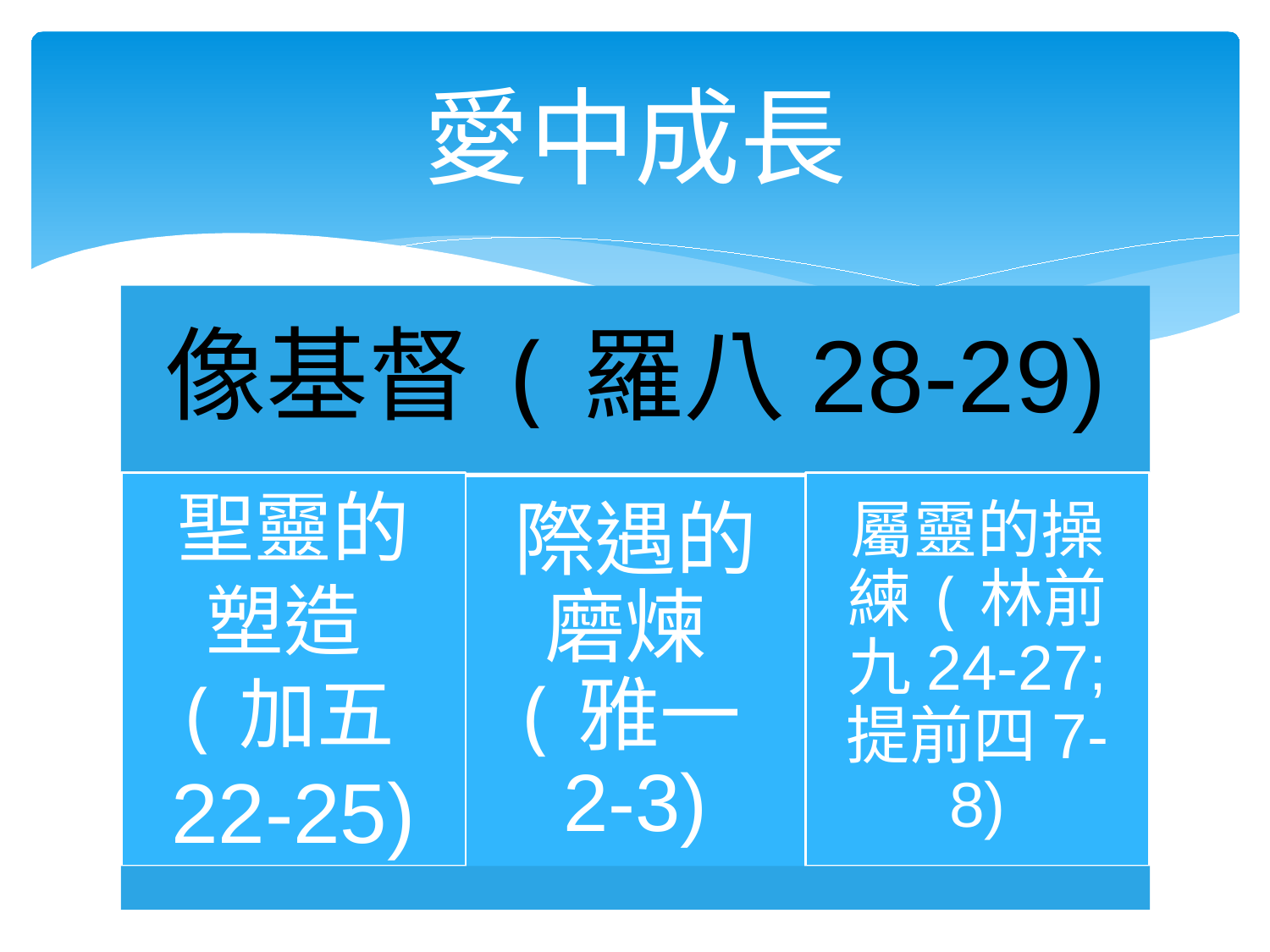

# 愛中成長
像基督(羅八28-29)
聖靈的塑造(加五22-25)
際遇的磨煉(雅一2-3)
屬靈的操練(林前九24-27; 提前四7-8)